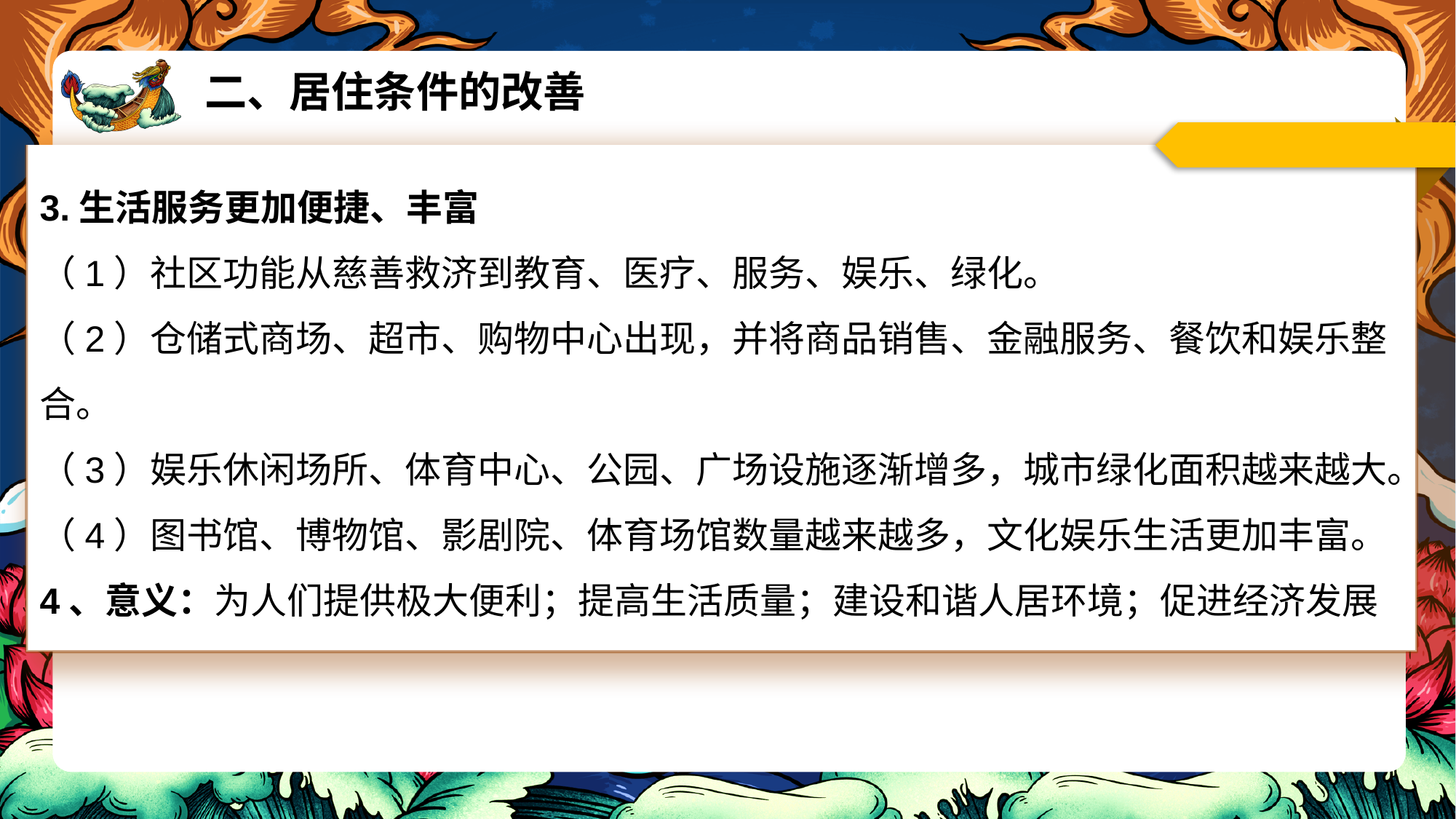

二、居住条件的改善

3.生活服务更加便捷、丰富
（1）社区功能从慈善救济到教育、医疗、服务、娱乐、绿化。
（2）仓储式商场、超市、购物中心出现，并将商品销售、金融服务、餐饮和娱乐整合。
（3）娱乐休闲场所、体育中心、公园、广场设施逐渐增多，城市绿化面积越来越大。
（4）图书馆、博物馆、影剧院、体育场馆数量越来越多，文化娱乐生活更加丰富。
4、意义：为人们提供极大便利；提高生活质量；建设和谐人居环境；促进经济发展